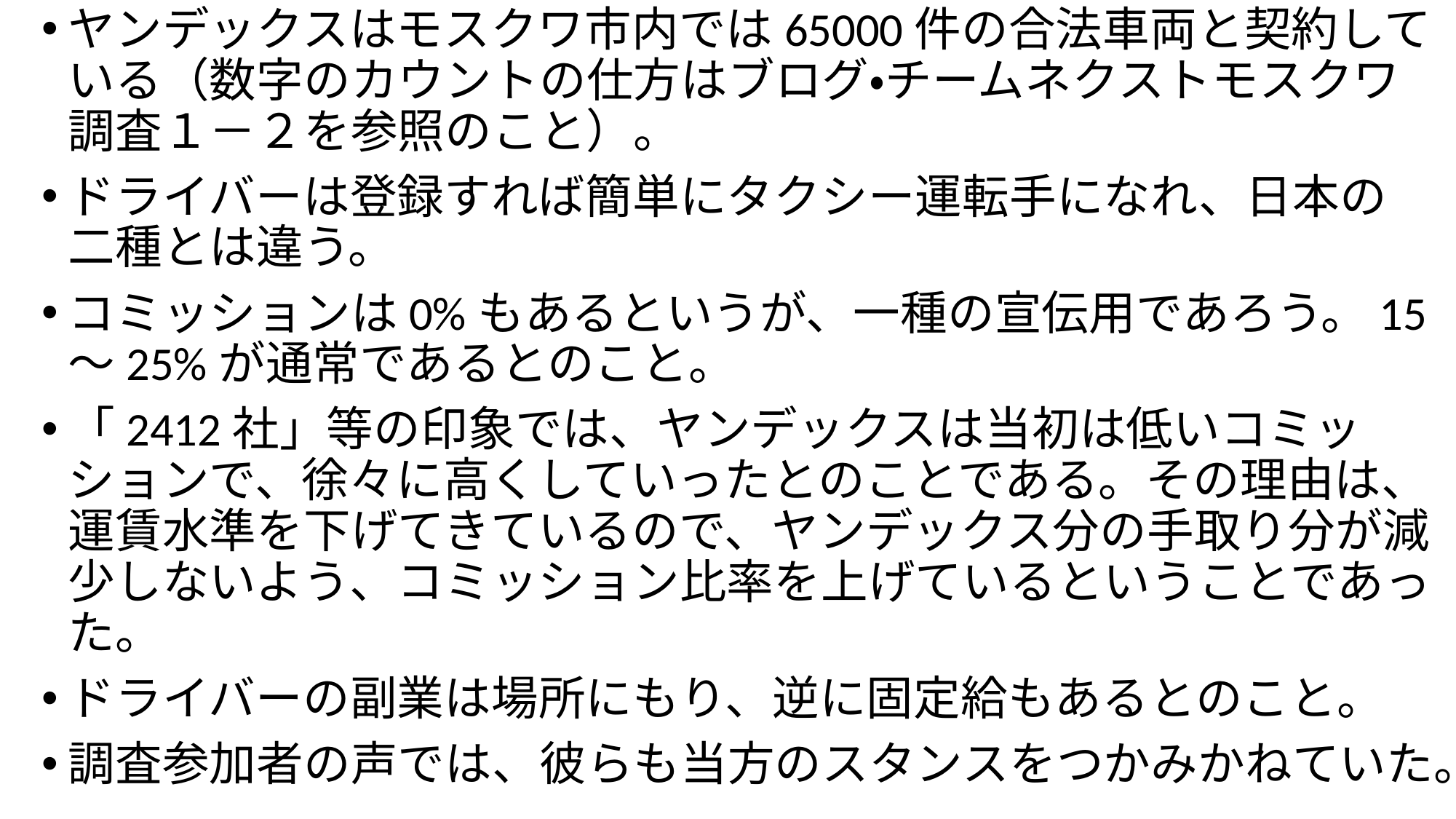

ヤンデックスはモスクワ市内では65000件の合法車両と契約している（数字のカウントの仕方はブログ・チームネクストモスクワ調査１－２を参照のこと）。
ドライバーは登録すれば簡単にタクシー運転手になれ、日本の二種とは違う。
コミッションは0%もあるというが、一種の宣伝用であろう。15～25%が通常であるとのこと。
「2412社」等の印象では、ヤンデックスは当初は低いコミッションで、徐々に高くしていったとのことである。その理由は、運賃水準を下げてきているので、ヤンデックス分の手取り分が減少しないよう、コミッション比率を上げているということであった。
ドライバーの副業は場所にもり、逆に固定給もあるとのこと。
調査参加者の声では、彼らも当方のスタンスをつかみかねていた。